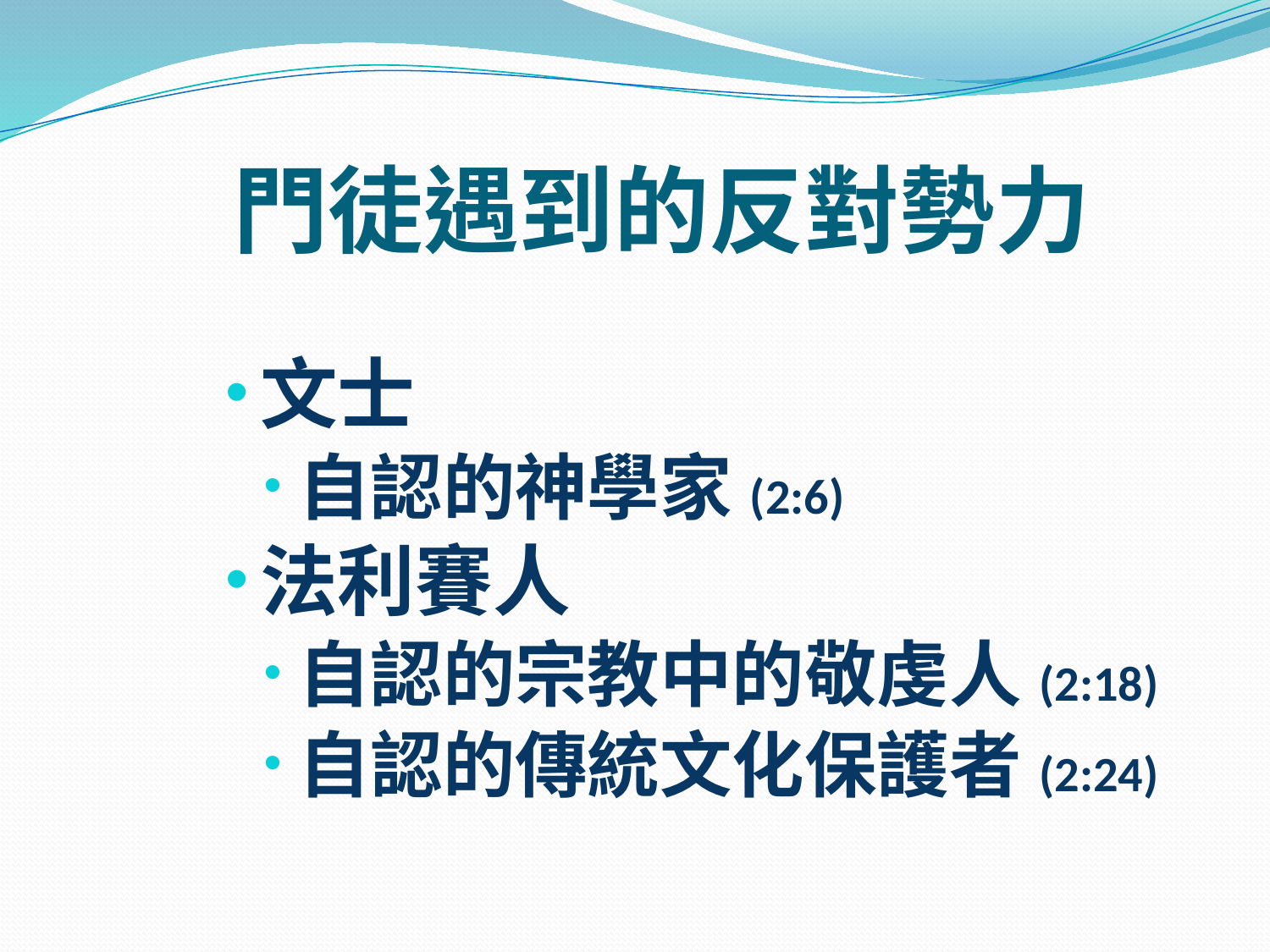

# 門徒遇到的反對勢力
文士
自認的神學家(2:6)
法利賽人
自認的宗教中的敬虔人(2:18)
自認的傳統文化保護者(2:24)